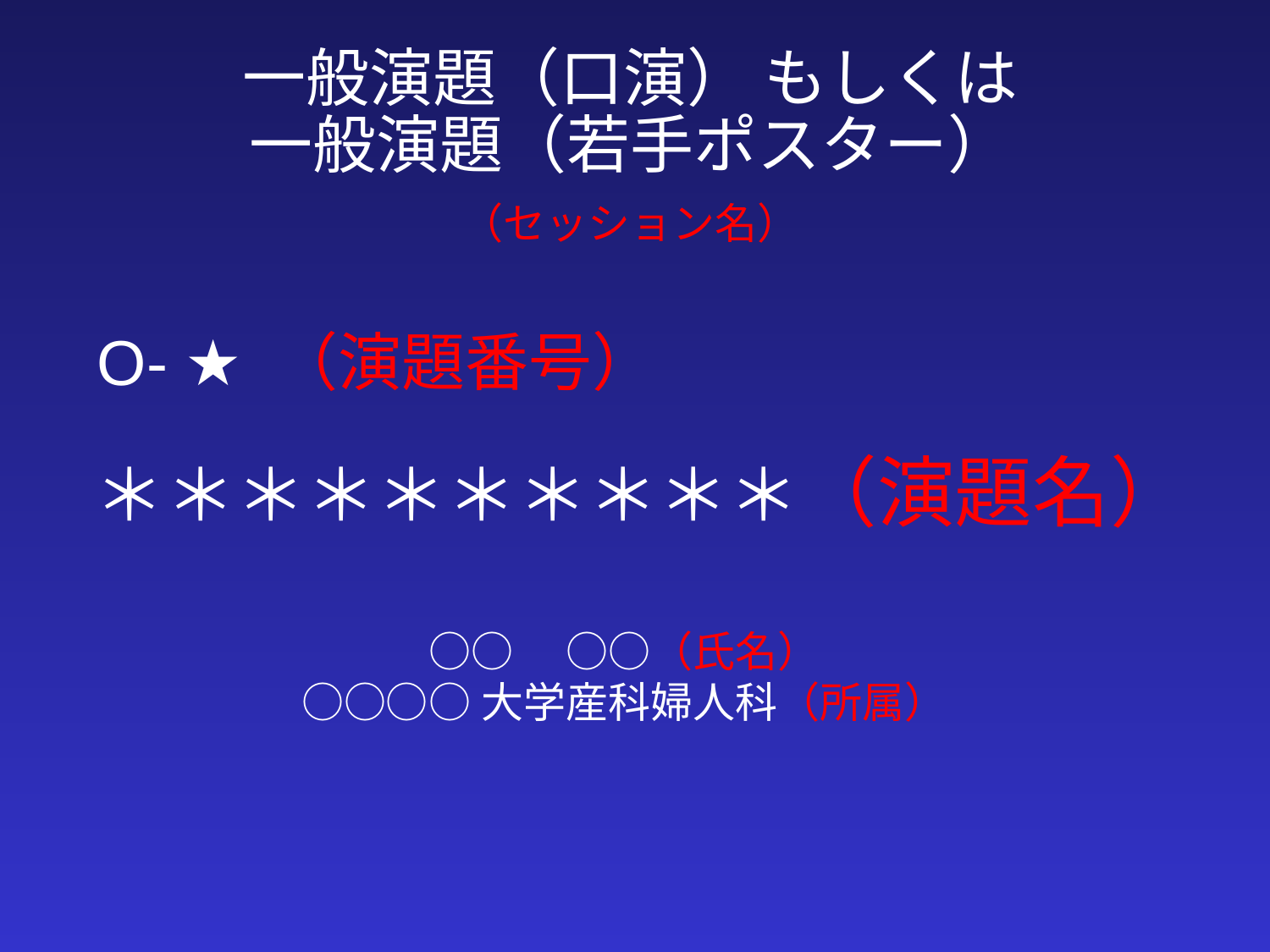

一般演題（口演） もしくは
一般演題（若手ポスター）
（セッション名）

O- ★ （演題番号）
＊＊＊＊＊＊＊＊＊＊（演題名）
○○　○○（氏名）
○○○○大学産科婦人科（所属）